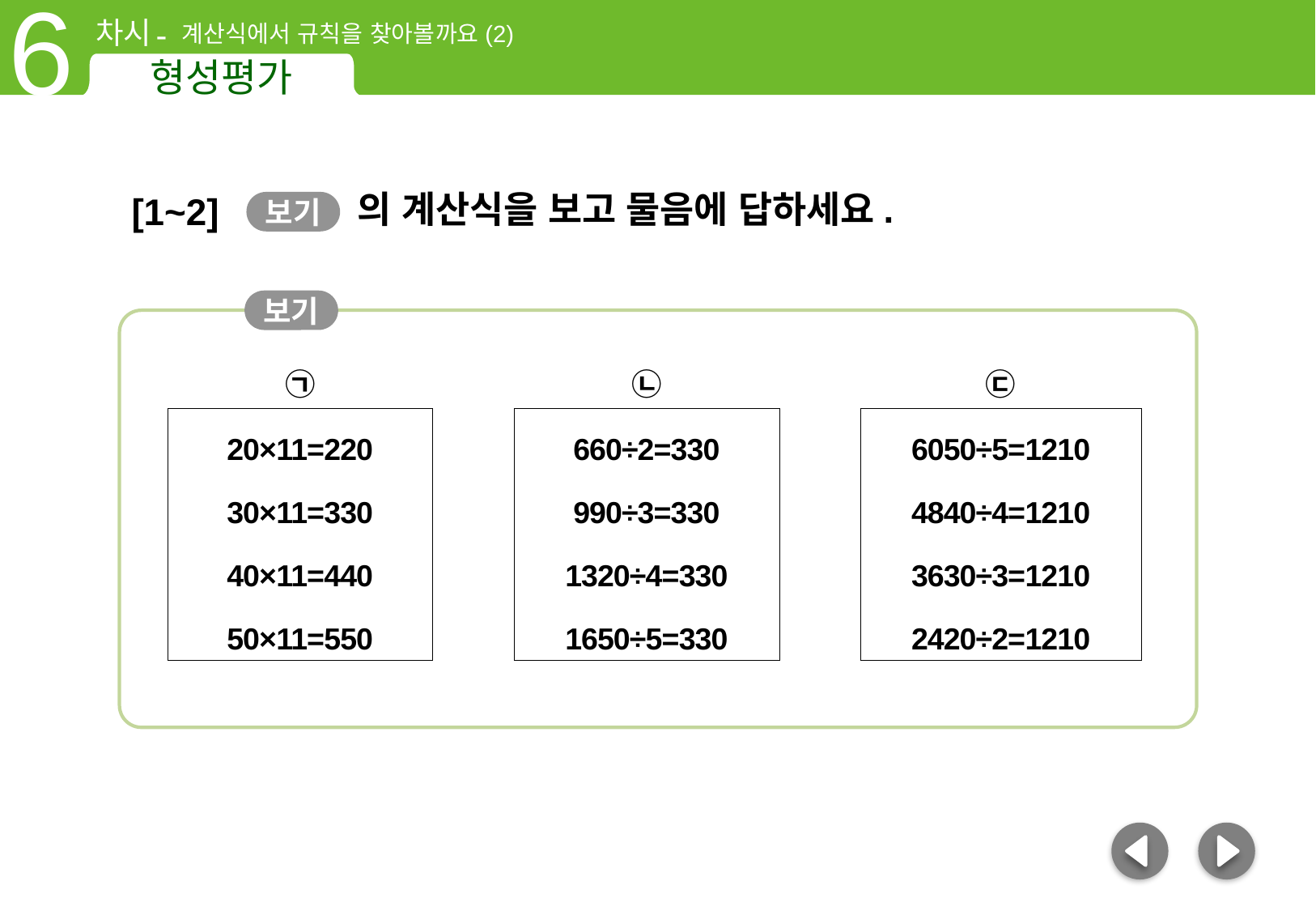

의 계산식을 보고 물음에 답하세요.
[1~2]
보기
보기

| ㉠ |  | ㉡ |  | ㉢ |  |
| --- | --- | --- | --- | --- | --- |
| 20×11=220 |  | 660÷2=330 |  | 6050÷5=1210 |  |
| 30×11=330 |  | 990÷3=330 |  | 4840÷4=1210 |  |
| 40×11=440 |  | 1320÷4=330 |  | 3630÷3=1210 |  |
| 50×11=550 |  | 1650÷5=330 |  | 2420÷2=1210 |  |
|  |  |  |  |  |  |